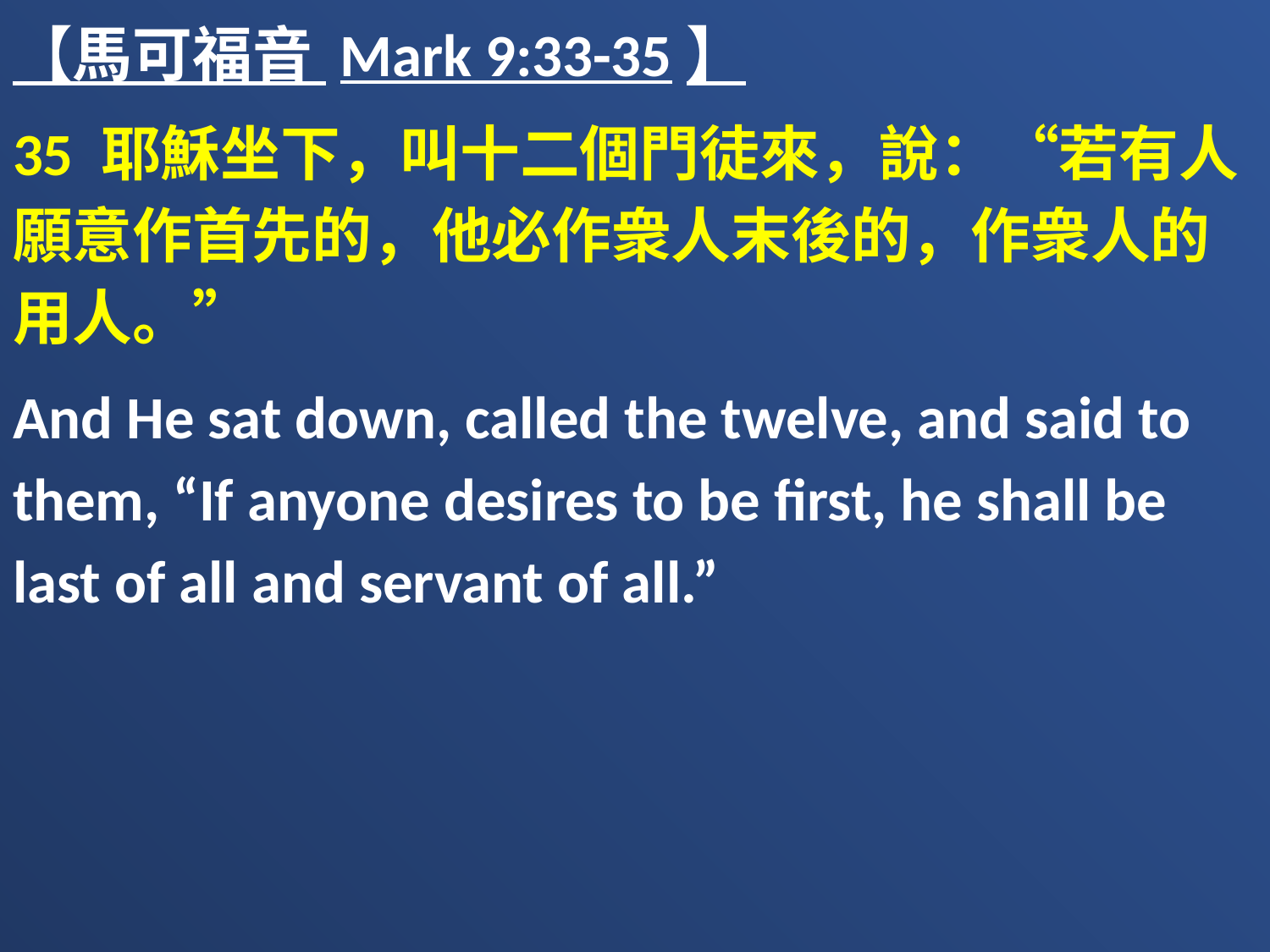

【馬可福音 Mark 9:33-35】
35 耶穌坐下，叫十二個門徒來，說：“若有人願意作首先的，他必作衆人末後的，作衆人的用人。”
And He sat down, called the twelve, and said to them, “If anyone desires to be first, he shall be last of all and servant of all.”